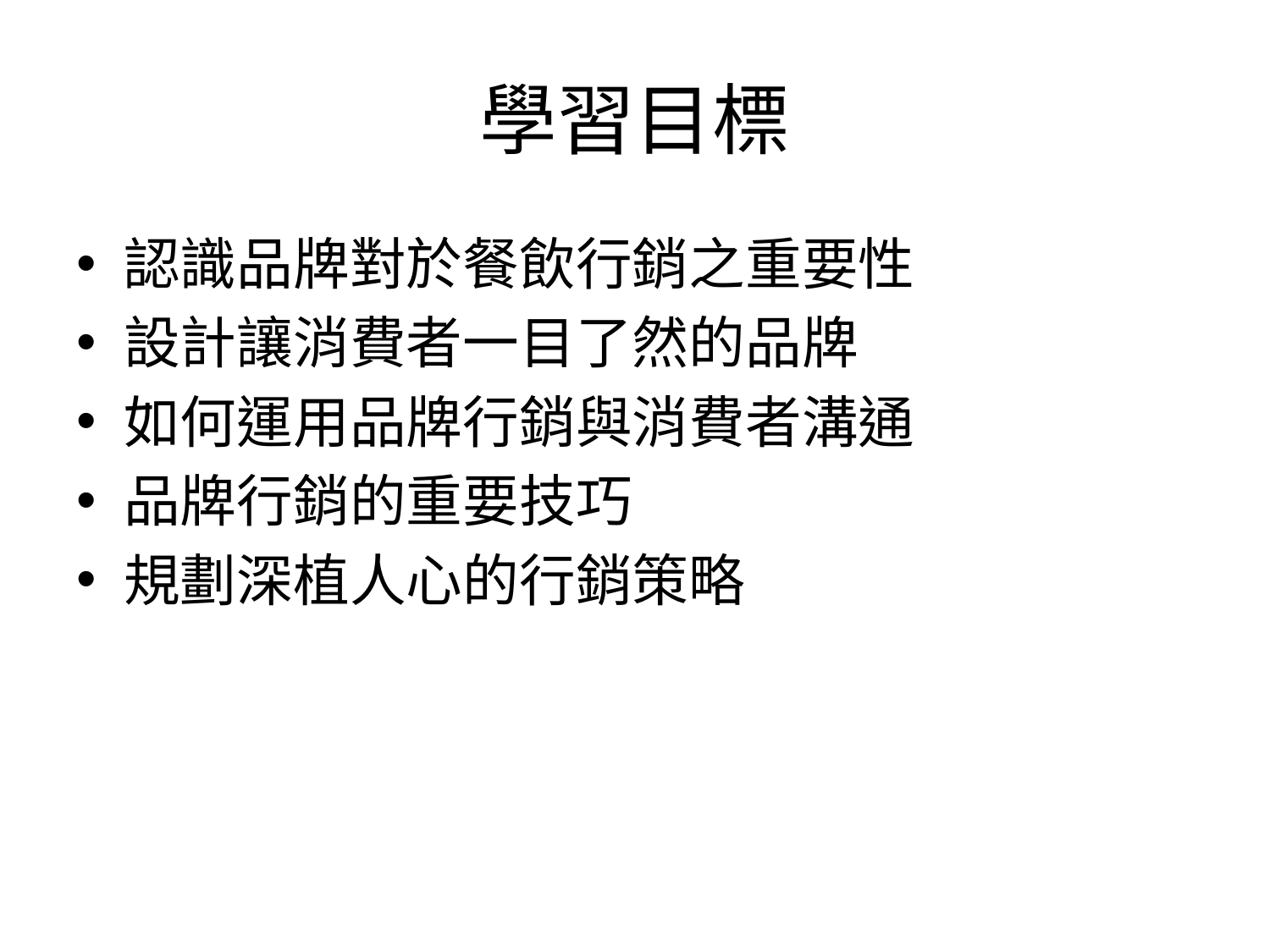

# 學習目標
認識品牌對於餐飲行銷之重要性
設計讓消費者一目了然的品牌
如何運用品牌行銷與消費者溝通
品牌行銷的重要技巧
規劃深植人心的行銷策略